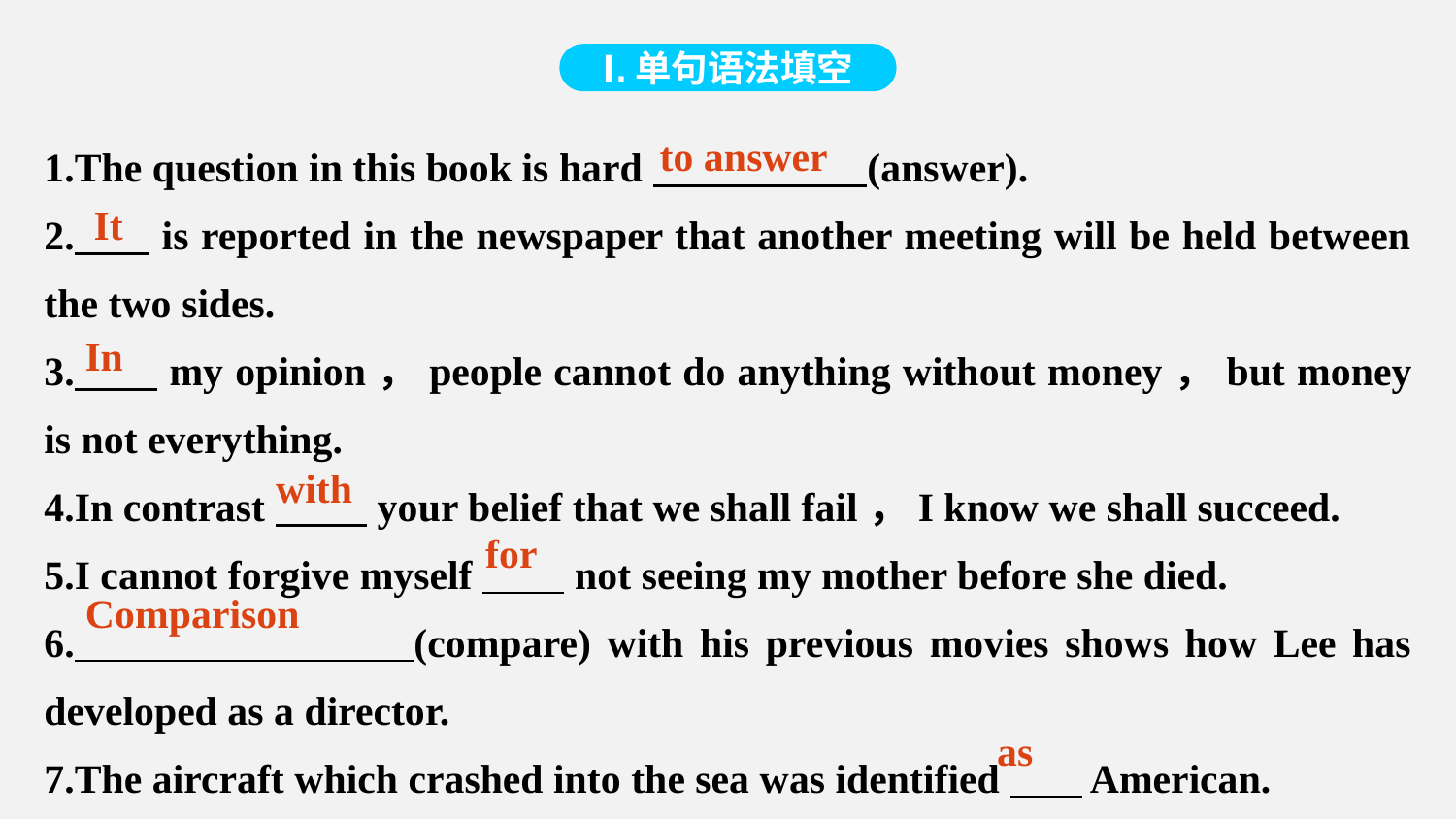

Ⅰ.单句语法填空
1.The question in this book is hard                      (answer).
2.       is reported in the newspaper that another meeting will be held between the two sides.
3.        my opinion，people cannot do anything without money，but money is not everything.
4.In contrast           your belief that we shall fail，I know we shall succeed.
5.I cannot forgive myself          not seeing my mother before she died.
6.                     (compare) with his previous movies shows how Lee has developed as a director.
7.The aircraft which crashed into the sea was identified         American.
to answer
It
In
with
for
Comparison
as